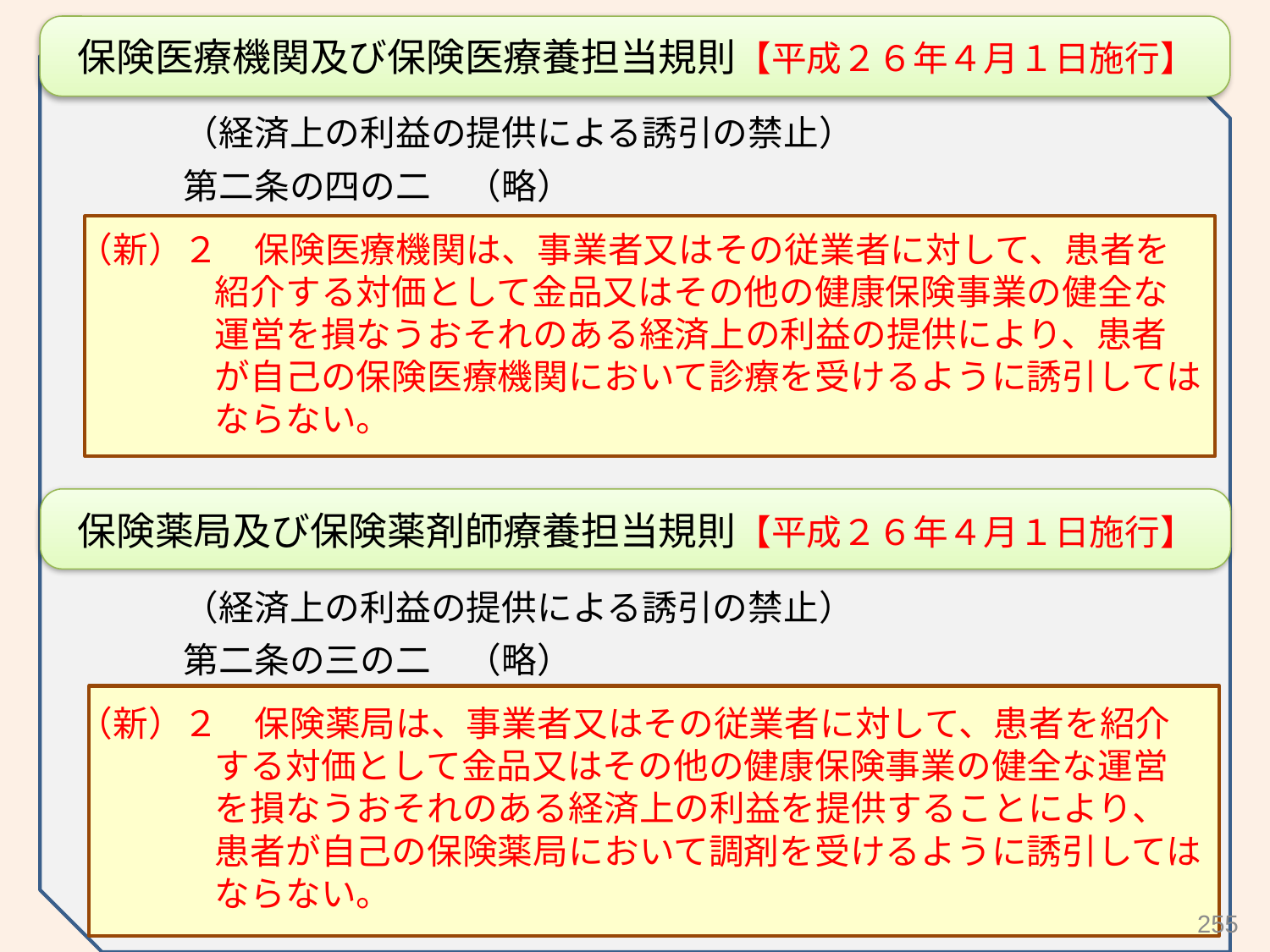

保険医療機関及び保険医療養担当規則【平成２６年４月１日施行】
　　　（経済上の利益の提供による誘引の禁止）
　　　第二条の四の二　（略）
（新）２　保険医療機関は、事業者又はその従業者に対して、患者を紹介する対価として金品又はその他の健康保険事業の健全な運営を損なうおそれのある経済上の利益の提供により、患者が自己の保険医療機関において診療を受けるように誘引してはならない。

保険薬局及び保険薬剤師療養担当規則【平成２６年４月１日施行】
　　　（経済上の利益の提供による誘引の禁止）
　　　第二条の三の二　（略）
（新）２　保険薬局は、事業者又はその従業者に対して、患者を紹介する対価として金品又はその他の健康保険事業の健全な運営を損なうおそれのある経済上の利益を提供することにより、患者が自己の保険薬局において調剤を受けるように誘引してはならない。

255